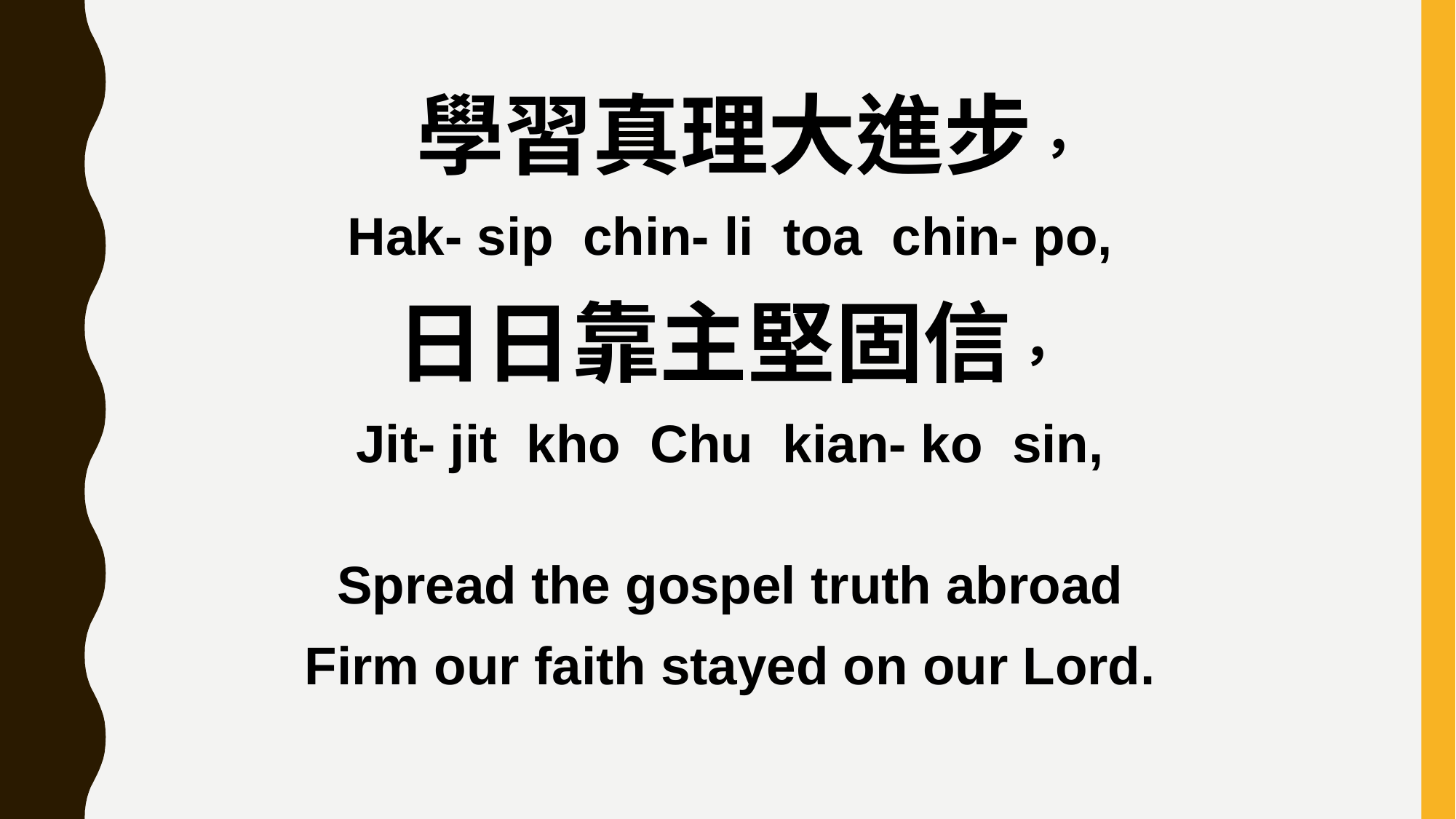

學習真理大進步，
Hak- sip  chin- li  toa  chin- po,
日日靠主堅固信，
Jit- jit  kho  Chu  kian- ko  sin,

Spread the gospel truth abroad
Firm our faith stayed on our Lord.